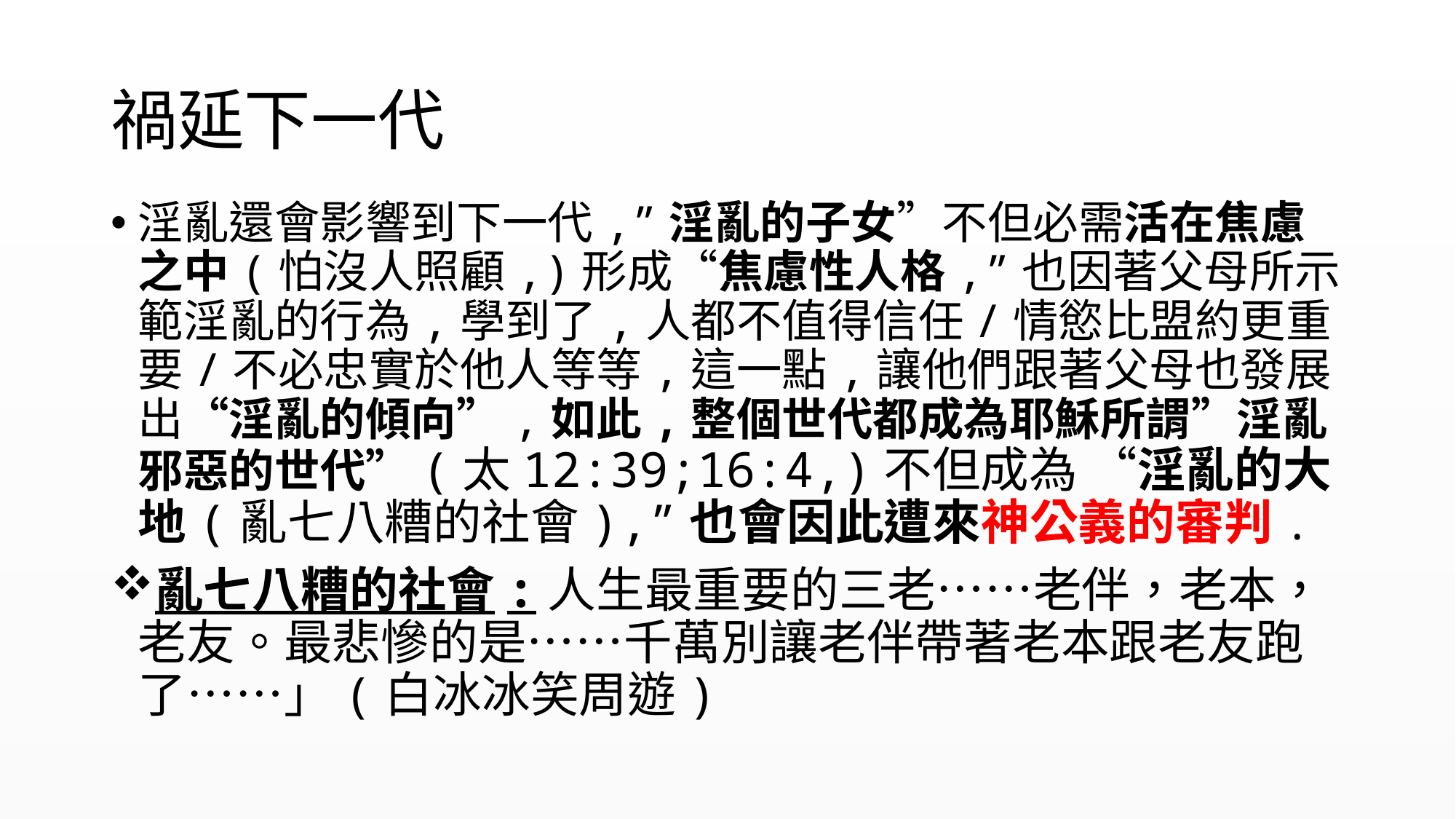

# 禍延下一代
淫亂還會影響到下一代,”淫亂的子女”不但必需活在焦慮之中(怕沒人照顧,)形成“焦慮性人格,”也因著父母所示範淫亂的行為,學到了,人都不值得信任/情慾比盟約更重要/不必忠實於他人等等,這一點,讓他們跟著父母也發展出“淫亂的傾向”,如此,整個世代都成為耶穌所謂”淫亂邪惡的世代”(太12:39;16:4,)不但成為 “淫亂的大地(亂七八糟的社會),”也會因此遭來神公義的審判.
亂七八糟的社會:人生最重要的三老⋯⋯老伴，老本，老友。最悲慘的是⋯⋯千萬別讓老伴帶著老本跟老友跑了⋯⋯」(白冰冰笑周遊)